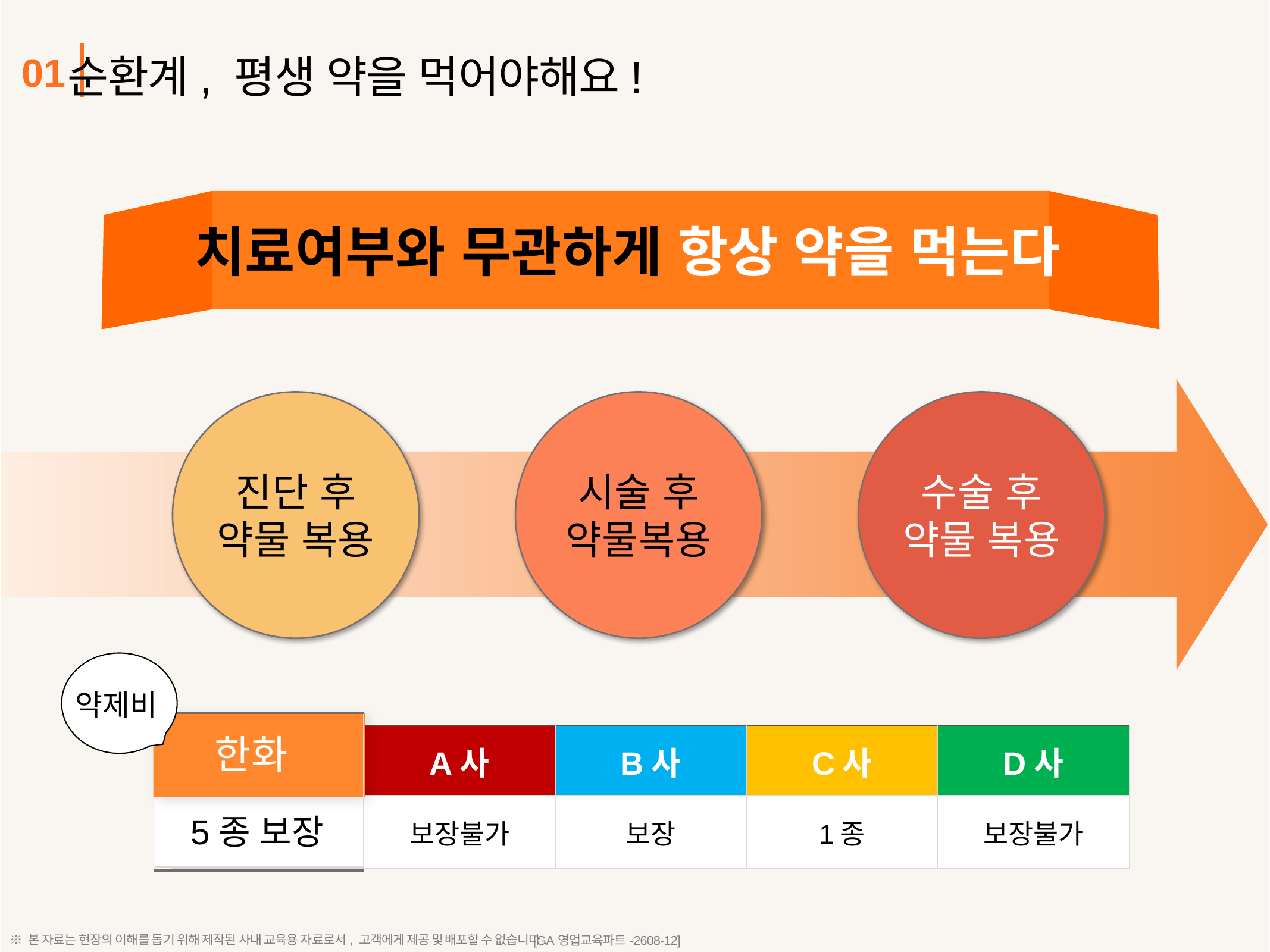

순환계, 평생 약을 먹어야해요!
01

치료여부와 무관하게 항상 약을 먹는다

진단 후
약물 복용
시술 후
약물복용
수술 후
약물 복용

약제비

한화
| 보험료 | A사 | B사 | C사 | D사 |
| --- | --- | --- | --- | --- |
|  | 보장불가 | 보장 | 1종 | 보장불가 |

5종 보장
※ 본 자료는 현장의 이해를 돕기 위해 제작된 사내 교육용 자료로서, 고객에게 제공 및 배포할 수 없습니다.
[GA영업교육파트-2608-12]